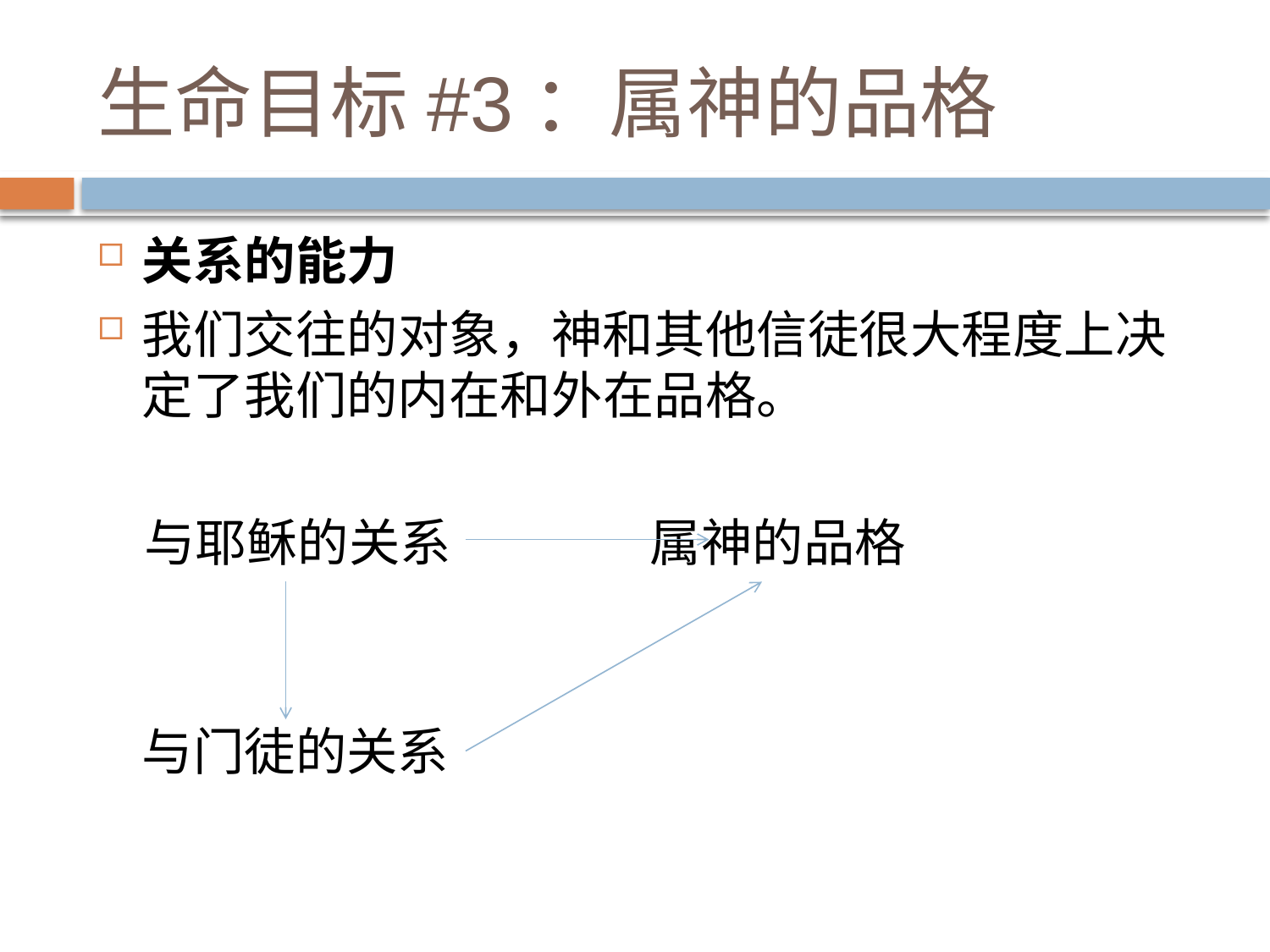

# 生命目标#3：属神的品格
关系的能力
我们交往的对象，神和其他信徒很大程度上决定了我们的内在和外在品格。

   与耶稣的关系              	属神的品格

与门徒的关系